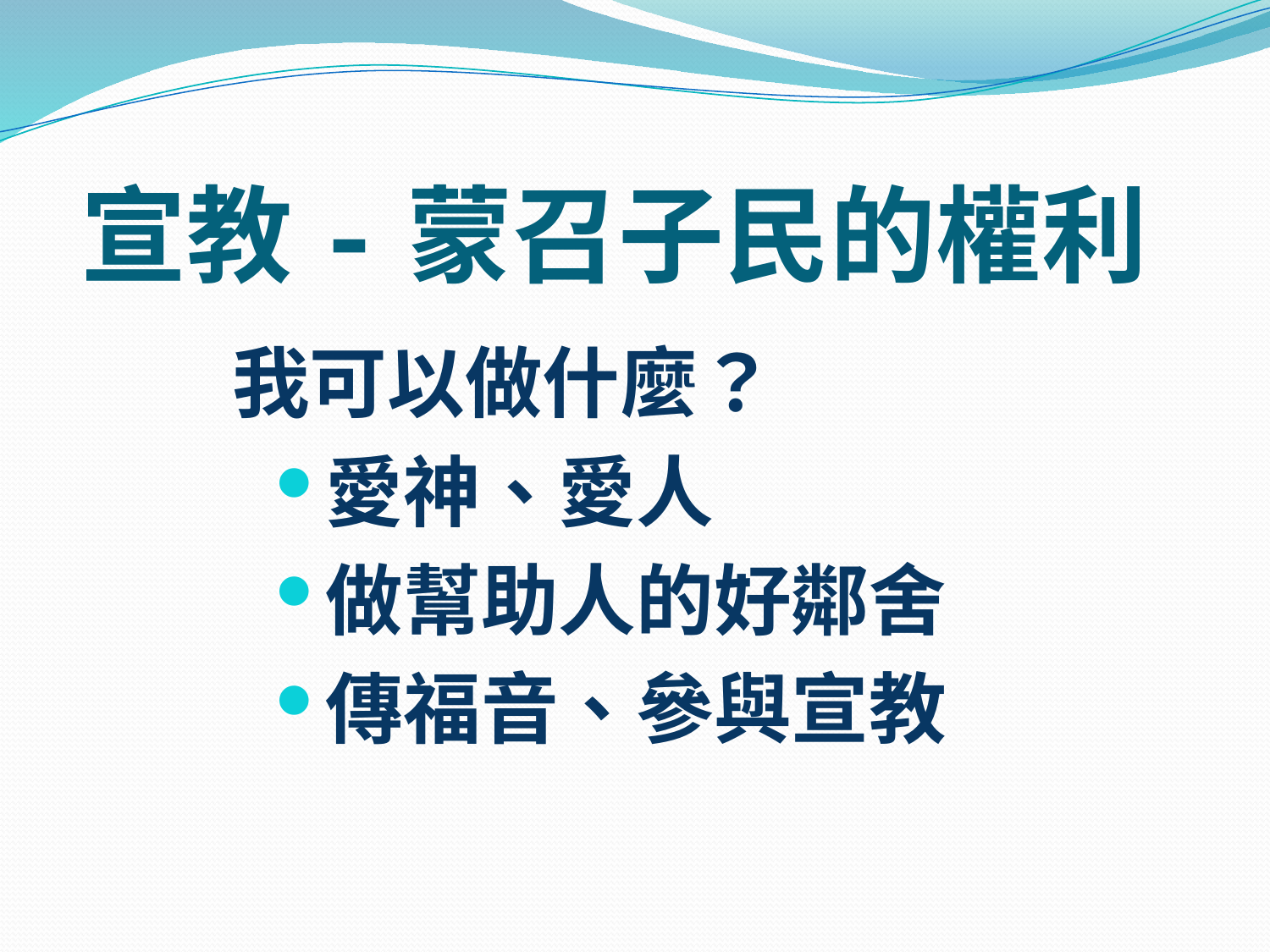

# 宣教-蒙召子民的權利
我可以做什麼？
愛神、愛人
做幫助人的好鄰舍
傳福音、參與宣教